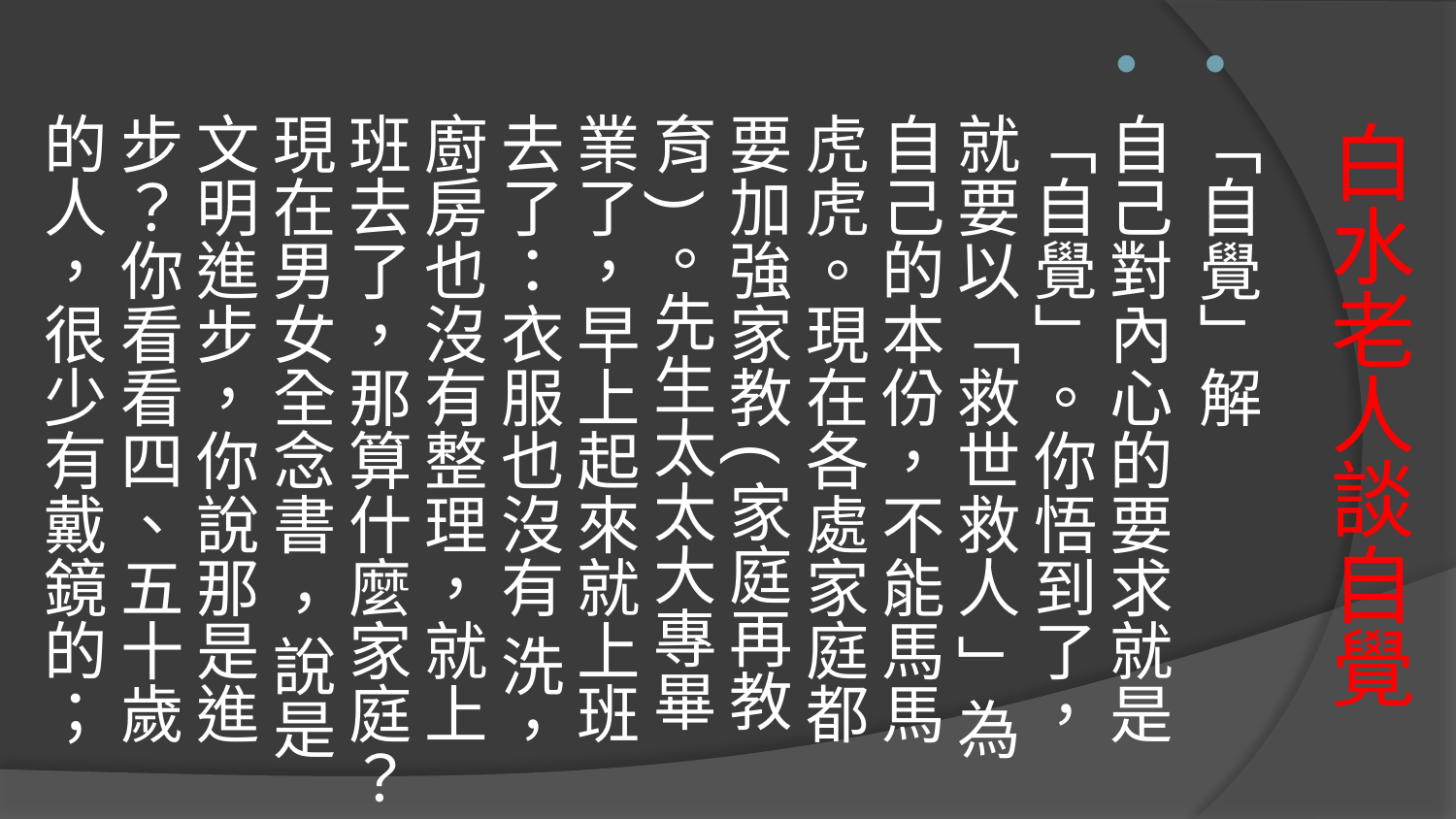

「自覺」解
自己對內心的要求就是「自覺」。你悟到了，就要以「救世救人 」為自己的本份，不能馬馬虎虎。現在各處家庭都要加強家教(家庭再教育)。先生太太大專畢業了，早上起來就上班去了：衣服也沒有 洗，廚房也沒有整理，就上班去了，那算什麼家庭？現在男女全念書 ，說是文明進步，你說那是進步？你看看四、五十歲的人，很少有戴鏡的；
# 白水老人談自覺